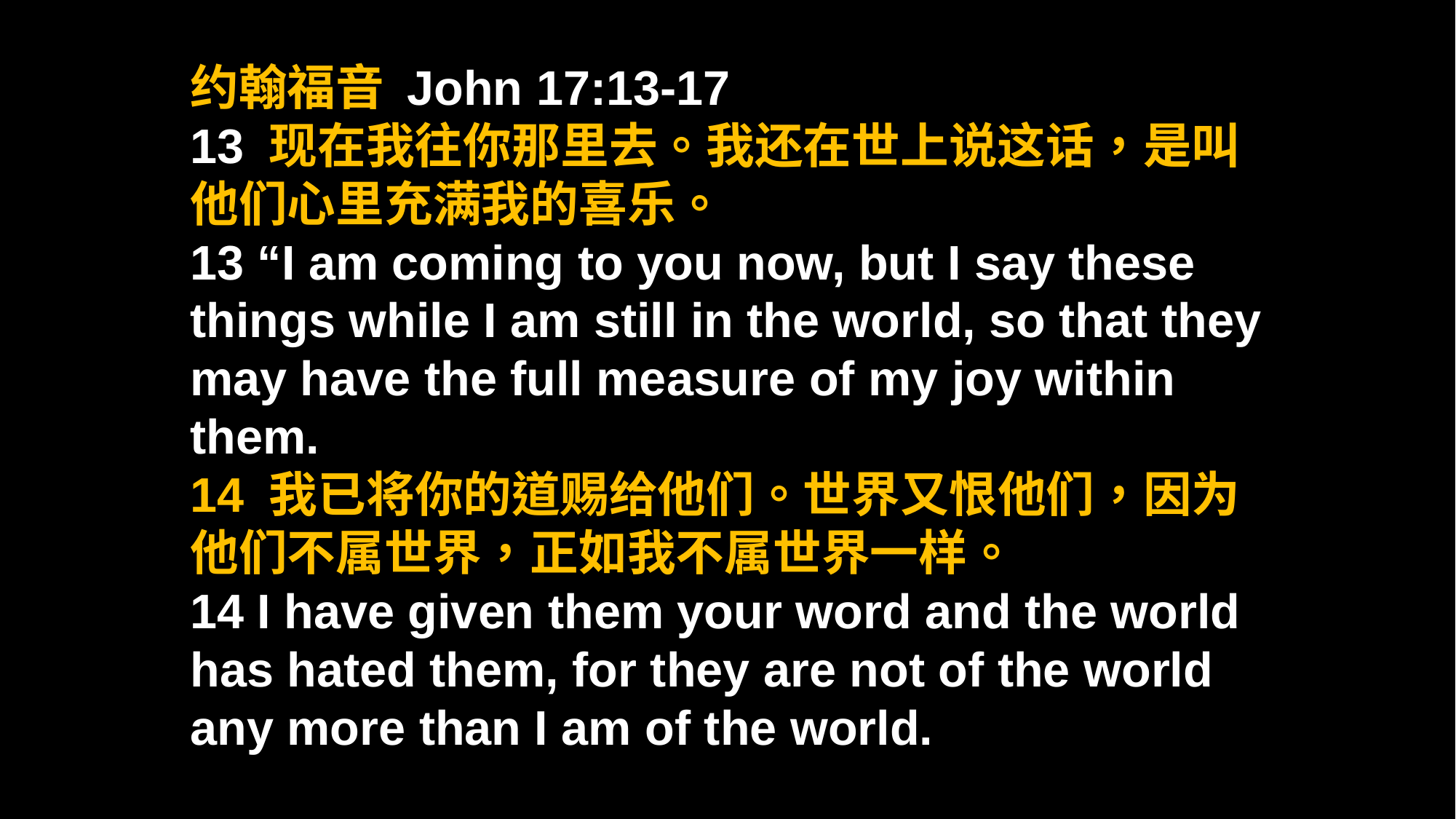

约翰福音 John 17:13-17
13 现在我往你那里去。我还在世上说这话，是叫他们心里充满我的喜乐。
13 “I am coming to you now, but I say these things while I am still in the world, so that they may have the full measure of my joy within them.
14 我已将你的道赐给他们。世界又恨他们，因为他们不属世界，正如我不属世界一样。
14 I have given them your word and the world has hated them, for they are not of the world any more than I am of the world.